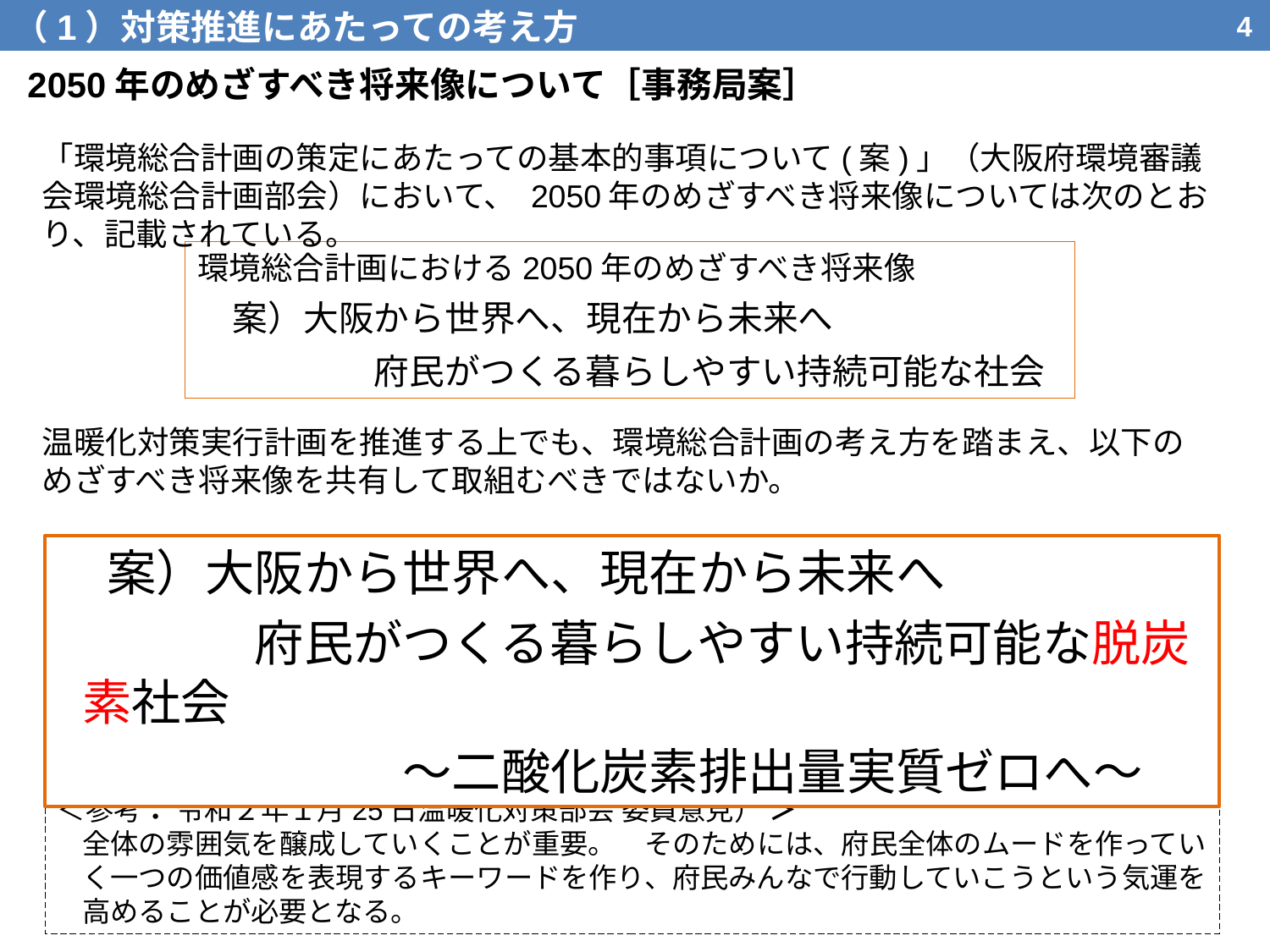

（1）対策推進にあたっての考え方
4
2050年のめざすべき将来像について［事務局案］
「環境総合計画の策定にあたっての基本的事項について(案)」（大阪府環境審議会環境総合計画部会）において、 2050年のめざすべき将来像については次のとおり、記載されている。
環境総合計画における2050年のめざすべき将来像
　案）大阪から世界へ、現在から未来へ
　　　　　府民がつくる暮らしやすい持続可能な社会
温暖化対策実行計画を推進する上でも、環境総合計画の考え方を踏まえ、以下のめざすべき将来像を共有して取組むべきではないか。
　案）大阪から世界へ、現在から未来へ
　　　　府民がつくる暮らしやすい持続可能な脱炭素社会
　　　　　　　～二酸化炭素排出量実質ゼロへ～
＜参考： 令和２年１月25日温暖化対策部会 委員意見） ＞
全体の雰囲気を醸成していくことが重要。　そのためには、府民全体のムードを作っていく一つの価値感を表現するキーワードを作り、府民みんなで行動していこうという気運を高めることが必要となる。